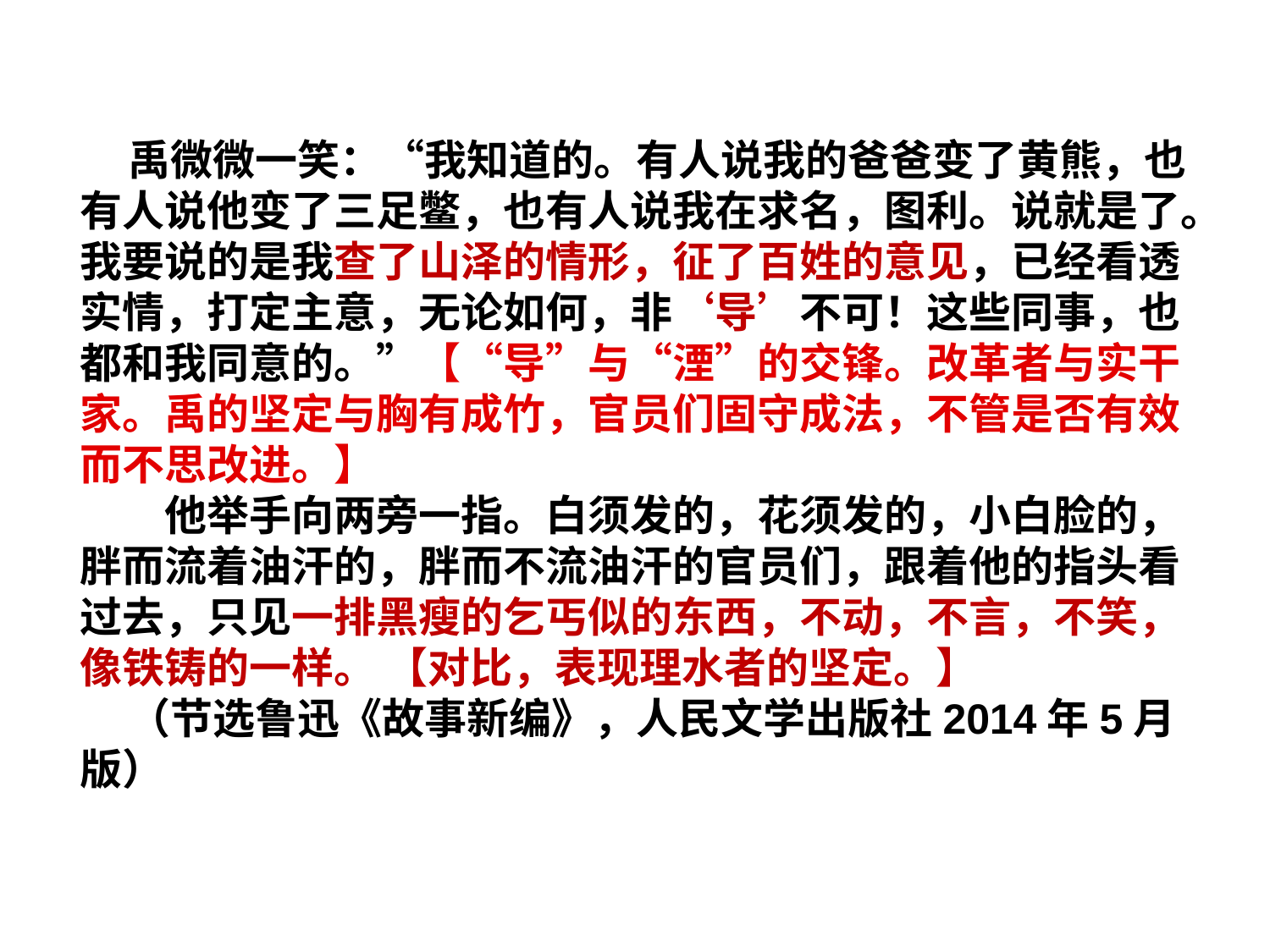

禹微微一笑：“我知道的。有人说我的爸爸变了黄熊，也有人说他变了三足鳖，也有人说我在求名，图利。说就是了。我要说的是我查了山泽的情形，征了百姓的意见，已经看透实情，打定主意，无论如何，非‘导’不可！这些同事，也都和我同意的。”【“导”与“湮”的交锋。改革者与实干家。禹的坚定与胸有成竹，官员们固守成法，不管是否有效而不思改进。】
　　他举手向两旁一指。白须发的，花须发的，小白脸的，胖而流着油汗的，胖而不流油汗的官员们，跟着他的指头看过去，只见一排黑瘦的乞丐似的东西，不动，不言，不笑，像铁铸的一样。 【对比，表现理水者的坚定。】
    （节选鲁迅《故事新编》，人民文学出版社2014年5月版）